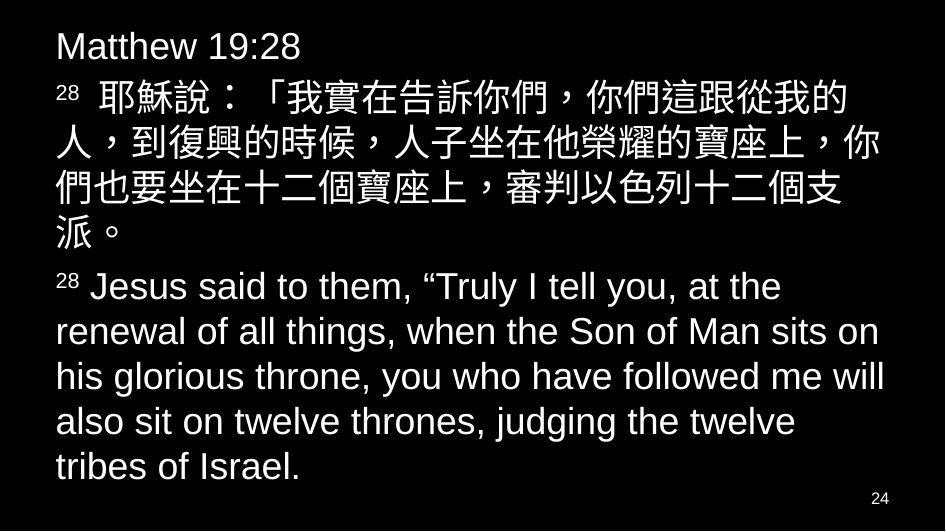

Matthew 19:28
28 耶穌說：「我實在告訴你們，你們這跟從我的人，到復興的時候，人子坐在他榮耀的寶座上，你們也要坐在十二個寶座上，審判以色列十二個支派。
28 Jesus said to them, “Truly I tell you, at the renewal of all things, when the Son of Man sits on his glorious throne, you who have followed me will also sit on twelve thrones, judging the twelve tribes of Israel.

24